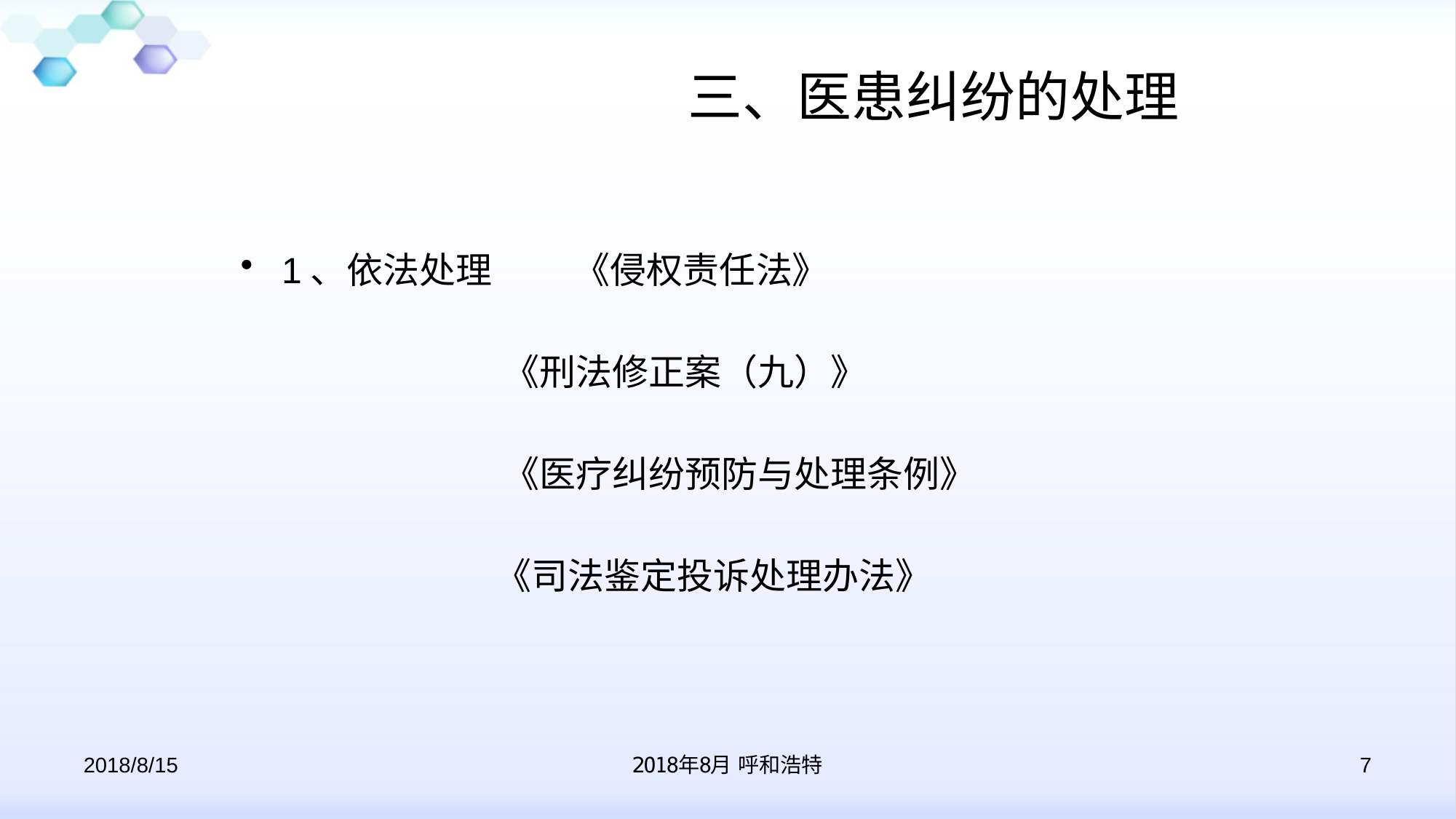

# 三、医患纠纷的处理

1、依法处理          《侵权责任法》

                               《刑法修正案（九）》

                               《医疗纠纷预防与处理条例》

                              《司法鉴定投诉处理办法》

2018/8/15
2018年8月 呼和浩特
7